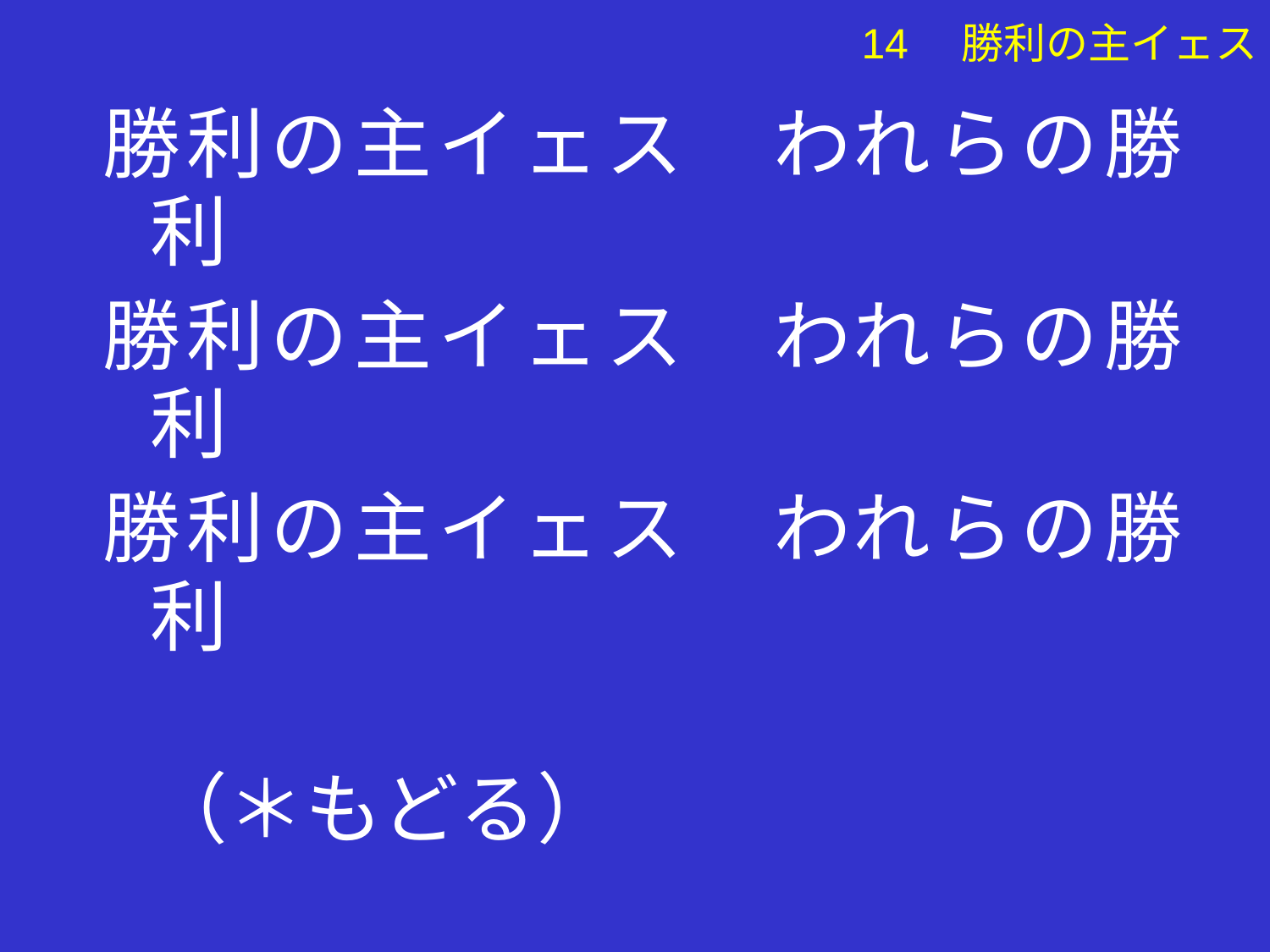

勝利の主イェス　われらの勝利
勝利の主イェス　われらの勝利
勝利の主イェス　われらの勝利
　　　　　　　　　　　　（＊もどる）
# 14　勝利の主イェス